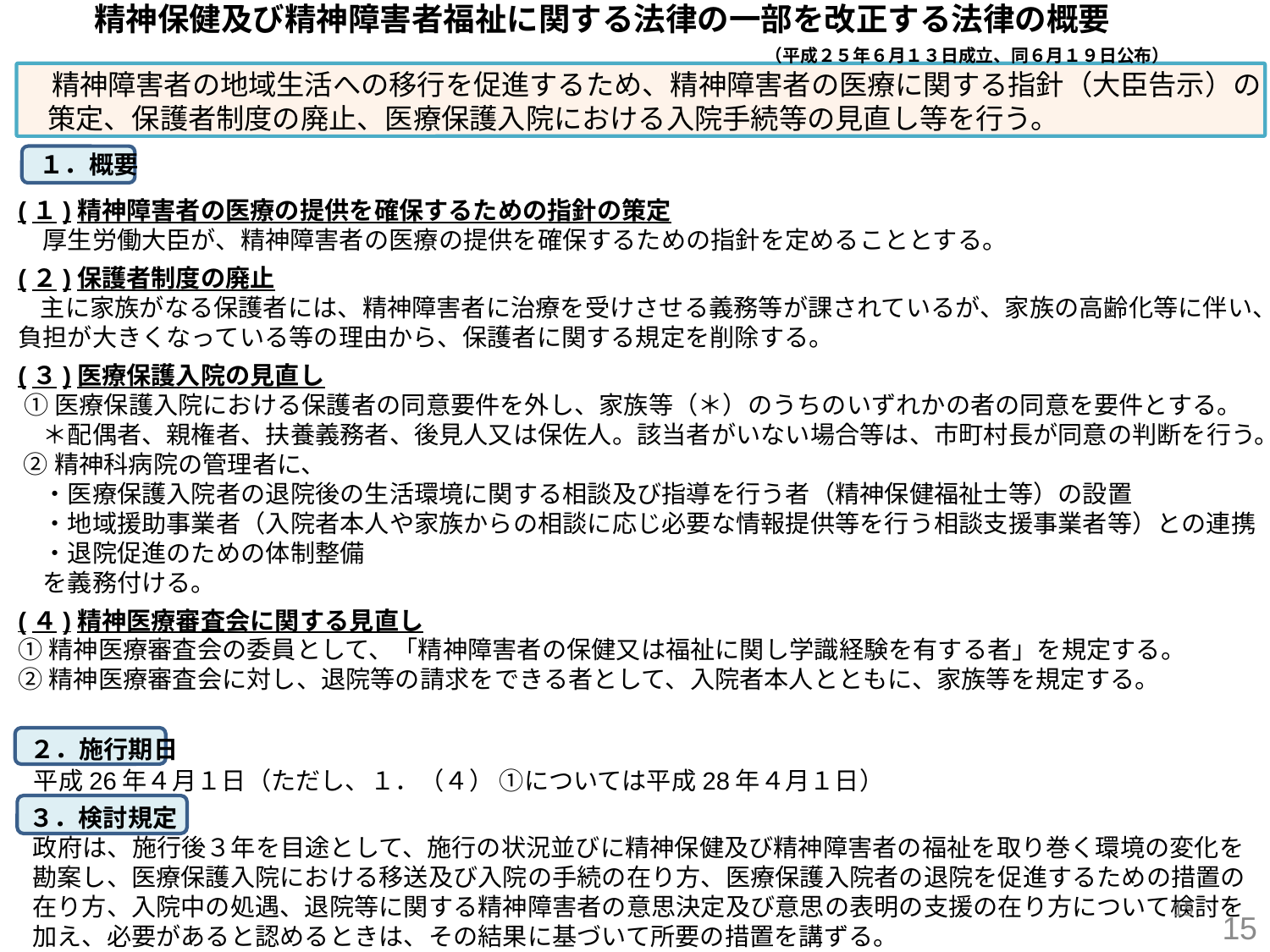

精神保健及び精神障害者福祉に関する法律の一部を改正する法律の概要
（平成２５年６月１３日成立、同６月１９日公布）

　精神障害者の地域生活への移行を促進するため、精神障害者の医療に関する指針（大臣告示）の策定、保護者制度の廃止、医療保護入院における入院手続等の見直し等を行う。

１．概要

(１)精神障害者の医療の提供を確保するための指針の策定
　厚生労働大臣が、精神障害者の医療の提供を確保するための指針を定めることとする。

(２)保護者制度の廃止
   主に家族がなる保護者には、精神障害者に治療を受けさせる義務等が課されているが、家族の高齢化等に伴い、負担が大きくなっている等の理由から、保護者に関する規定を削除する。

(３)医療保護入院の見直し
 ①医療保護入院における保護者の同意要件を外し、家族等（＊）のうちのいずれかの者の同意を要件とする。
　＊配偶者、親権者、扶養義務者、後見人又は保佐人。該当者がいない場合等は、市町村長が同意の判断を行う。
 ②精神科病院の管理者に、
　・医療保護入院者の退院後の生活環境に関する相談及び指導を行う者（精神保健福祉士等）の設置
　・地域援助事業者（入院者本人や家族からの相談に応じ必要な情報提供等を行う相談支援事業者等）との連携
　・退院促進のための体制整備
　を義務付ける。

(４)精神医療審査会に関する見直し
①精神医療審査会の委員として、「精神障害者の保健又は福祉に関し学識経験を有する者」を規定する。
②精神医療審査会に対し、退院等の請求をできる者として、入院者本人とともに、家族等を規定する。
２．施行期日

平成26年４月１日（ただし、１．（４） ①については平成28年４月１日）

３．検討規定
　政府は、施行後３年を目途として、施行の状況並びに精神保健及び精神障害者の福祉を取り巻く環境の変化を勘案し、医療保護入院における移送及び入院の手続の在り方、医療保護入院者の退院を促進するための措置の在り方、入院中の処遇、退院等に関する精神障害者の意思決定及び意思の表明の支援の在り方について検討を加え、必要があると認めるときは、その結果に基づいて所要の措置を講ずる。

15

15